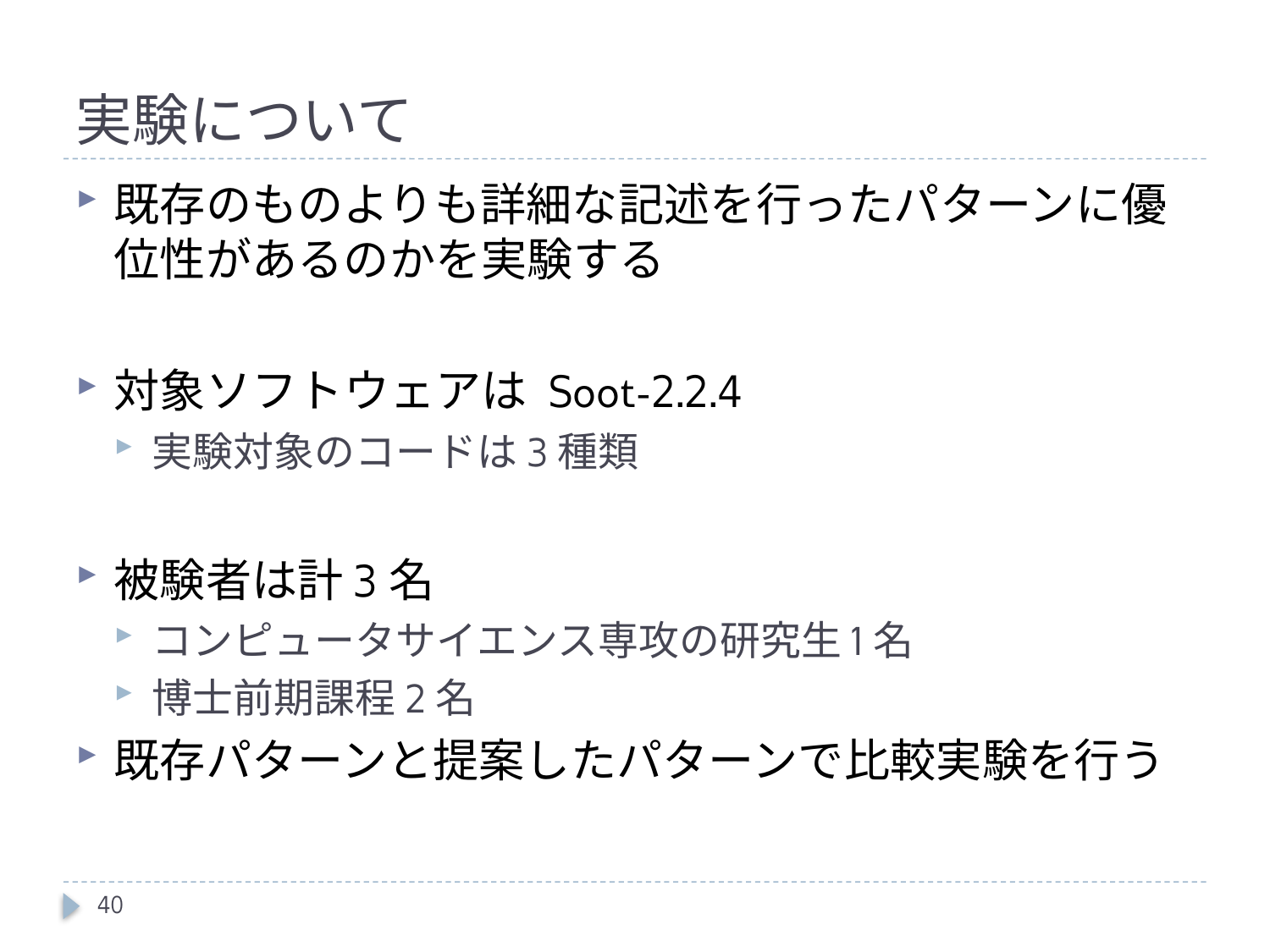

# 実験について
既存のものよりも詳細な記述を行ったパターンに優位性があるのかを実験する

対象ソフトウェアは Soot-2.2.4
実験対象のコードは3種類

被験者は計3名
コンピュータサイエンス専攻の研究生1名
博士前期課程2名
既存パターンと提案したパターンで比較実験を行う

40